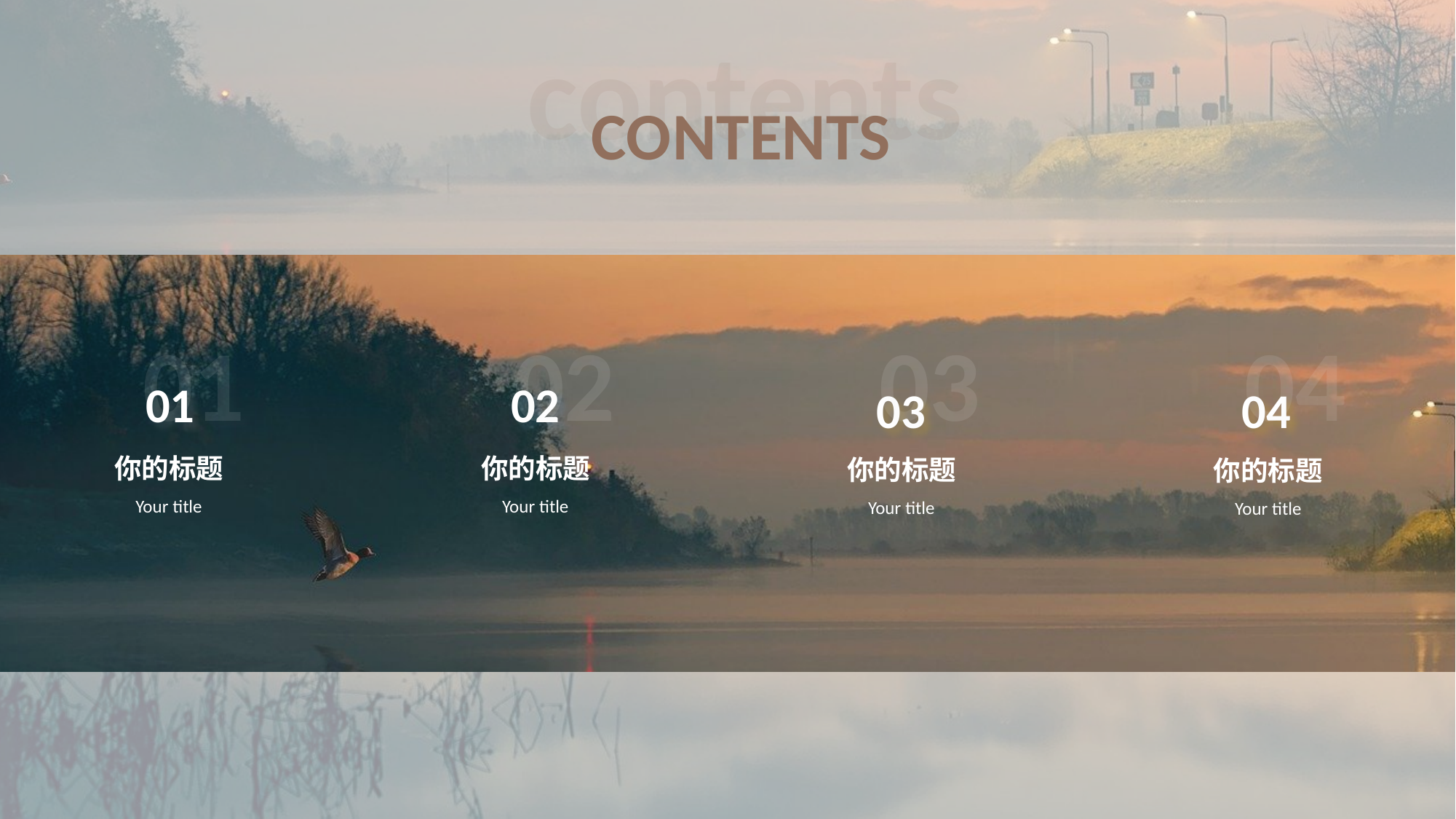

contents
CO NTENTS

01
02
03
04
01
02
03
04
你的标题
你的标题
你的标题
你的标题
Your title
Your title
Your title
Your title